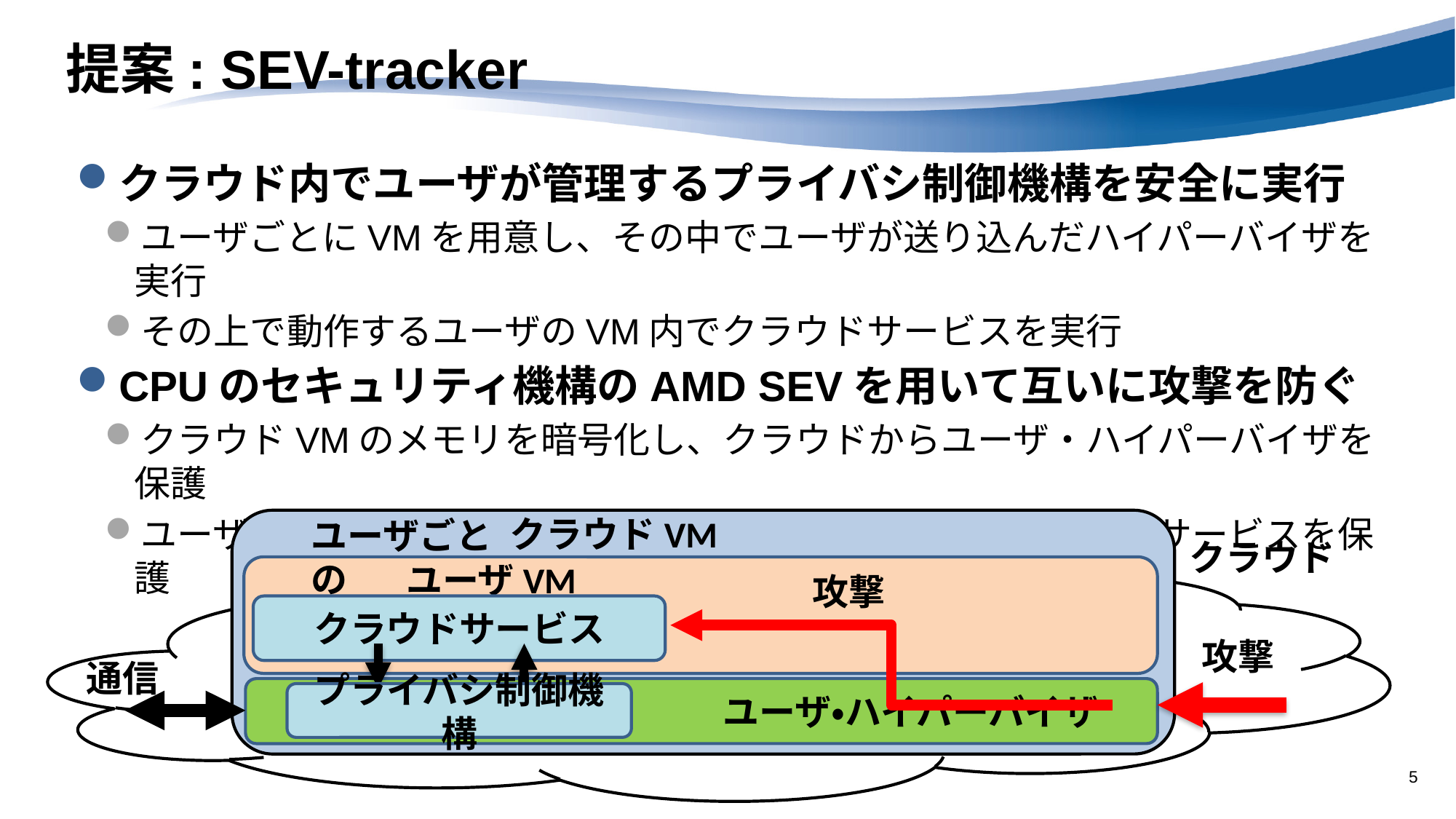

# 提案: SEV-tracker
クラウド内でユーザが管理するプライバシ制御機構を安全に実行
ユーザごとにVMを用意し、その中でユーザが送り込んだハイパーバイザを実行
その上で動作するユーザのVM内でクラウドサービスを実行
CPUのセキュリティ機構のAMD SEVを用いて互いに攻撃を防ぐ
クラウドVMのメモリを暗号化し、クラウドからユーザ・ハイパーバイザを保護
ユーザVMのメモリを暗号化し、ユーザ・ハイパーバイザからサービスを保護
クラウドVM
ユーザごとの

クラウド
　　　　ユーザVM

攻撃

クラウドサービス
攻撃
通信
                                                  ユーザ・ハイパーバイザ
プライバシ制御機構
5